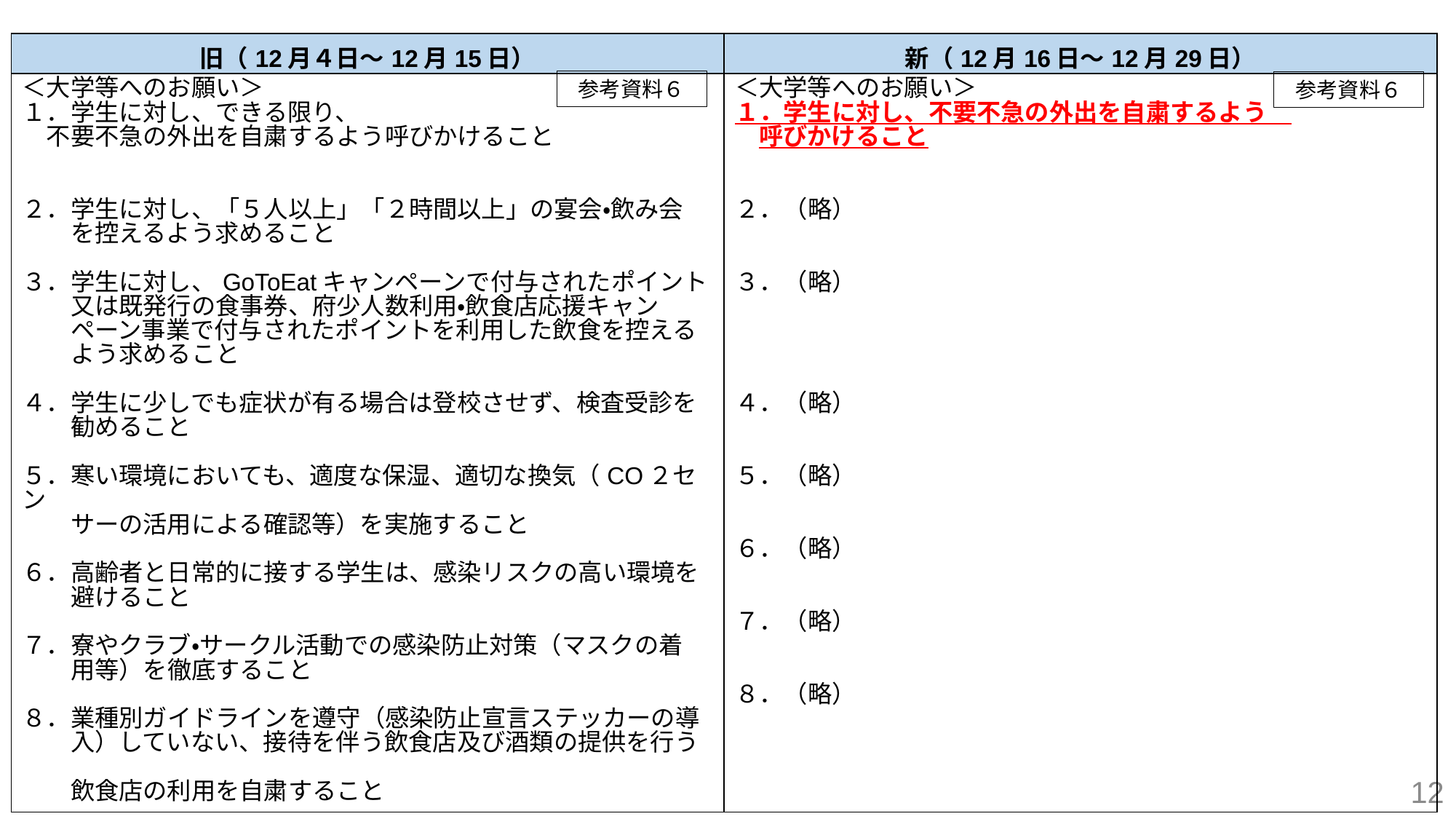

| 旧（12月４日～12月15日） | 新（12月16日～12月29日） |
| --- | --- |
| ＜大学等へのお願い＞　　　　 １．学生に対し、できる限り、 　不要不急の外出を自粛するよう呼びかけること ２．学生に対し、「５人以上」「２時間以上」の宴会・飲み会 　　を控えるよう求めること ３．学生に対し、GoToEatキャンペーンで付与されたポイント 　　又は既発行の食事券、府少人数利用・飲食店応援キャン 　　ペーン事業で付与されたポイントを利用した飲食を控える 　　よう求めること ４．学生に少しでも症状が有る場合は登校させず、検査受診を 　　勧めること ５．寒い環境においても、適度な保湿、適切な換気（CO２セン 　　サーの活用による確認等）を実施すること ６．高齢者と日常的に接する学生は、感染リスクの高い環境を 　　避けること ７．寮やクラブ・サークル活動での感染防止対策（マスクの着 　　用等）を徹底すること ８．業種別ガイドラインを遵守（感染防止宣言ステッカーの導 　　入）していない、接待を伴う飲食店及び酒類の提供を行う　　 　　飲食店の利用を自粛すること | ＜大学等へのお願い＞　　　　 １．学生に対し、不要不急の外出を自粛するよう　 　呼びかけること ２．（略） ３．（略） ４．（略） ５．（略） ６．（略） ７．（略） ８．（略） |

参考資料６
参考資料６

12